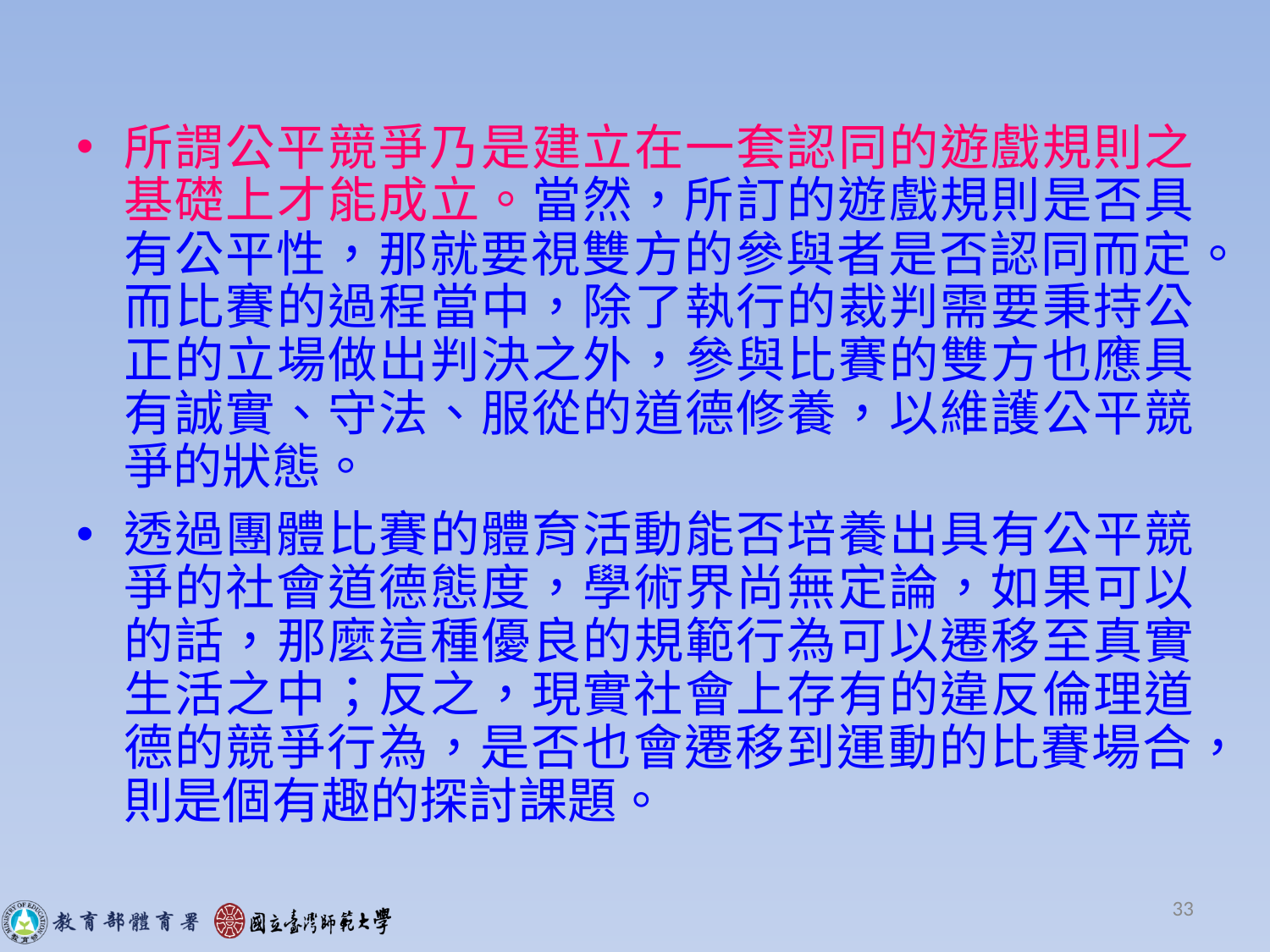

所謂公平競爭乃是建立在一套認同的遊戲規則之基礎上才能成立。當然，所訂的遊戲規則是否具有公平性，那就要視雙方的參與者是否認同而定。而比賽的過程當中，除了執行的裁判需要秉持公正的立場做出判決之外，參與比賽的雙方也應具有誠實、守法、服從的道德修養，以維護公平競爭的狀態。
透過團體比賽的體育活動能否培養出具有公平競爭的社會道德態度，學術界尚無定論，如果可以的話，那麼這種優良的規範行為可以遷移至真實生活之中；反之，現實社會上存有的違反倫理道德的競爭行為，是否也會遷移到運動的比賽場合，則是個有趣的探討課題。

33